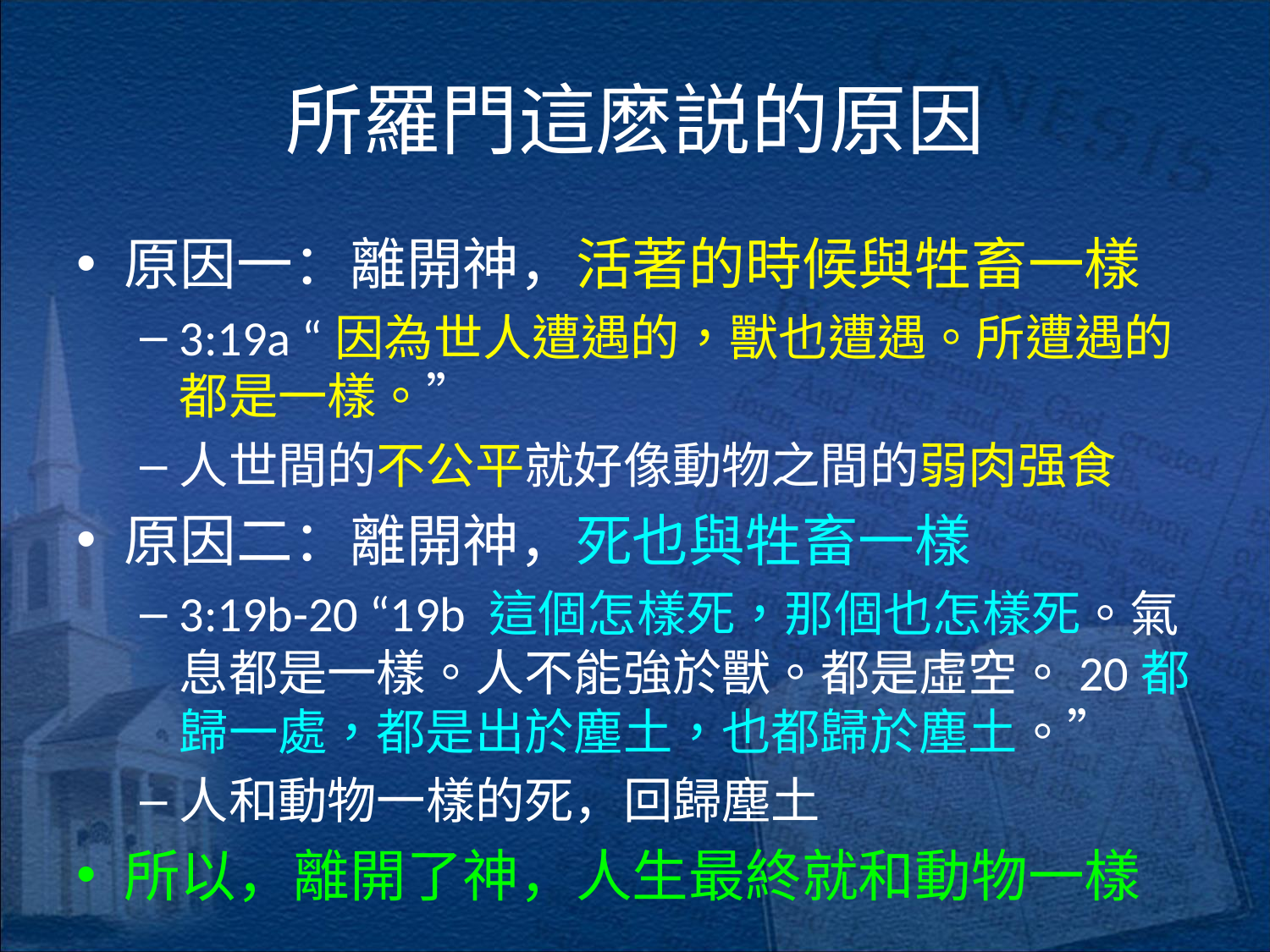

# 所羅門這麽説的原因
原因一：離開神，活著的時候與牲畜一樣
3:19a “因為世人遭遇的，獸也遭遇。所遭遇的都是一樣。”
人世間的不公平就好像動物之間的弱肉强食
原因二：離開神，死也與牲畜一樣
3:19b-20 “19b 這個怎樣死，那個也怎樣死。氣息都是一樣。人不能強於獸。都是虛空。20都歸一處，都是出於塵土，也都歸於塵土。”
人和動物一樣的死，回歸塵土
所以，離開了神，人生最終就和動物一樣